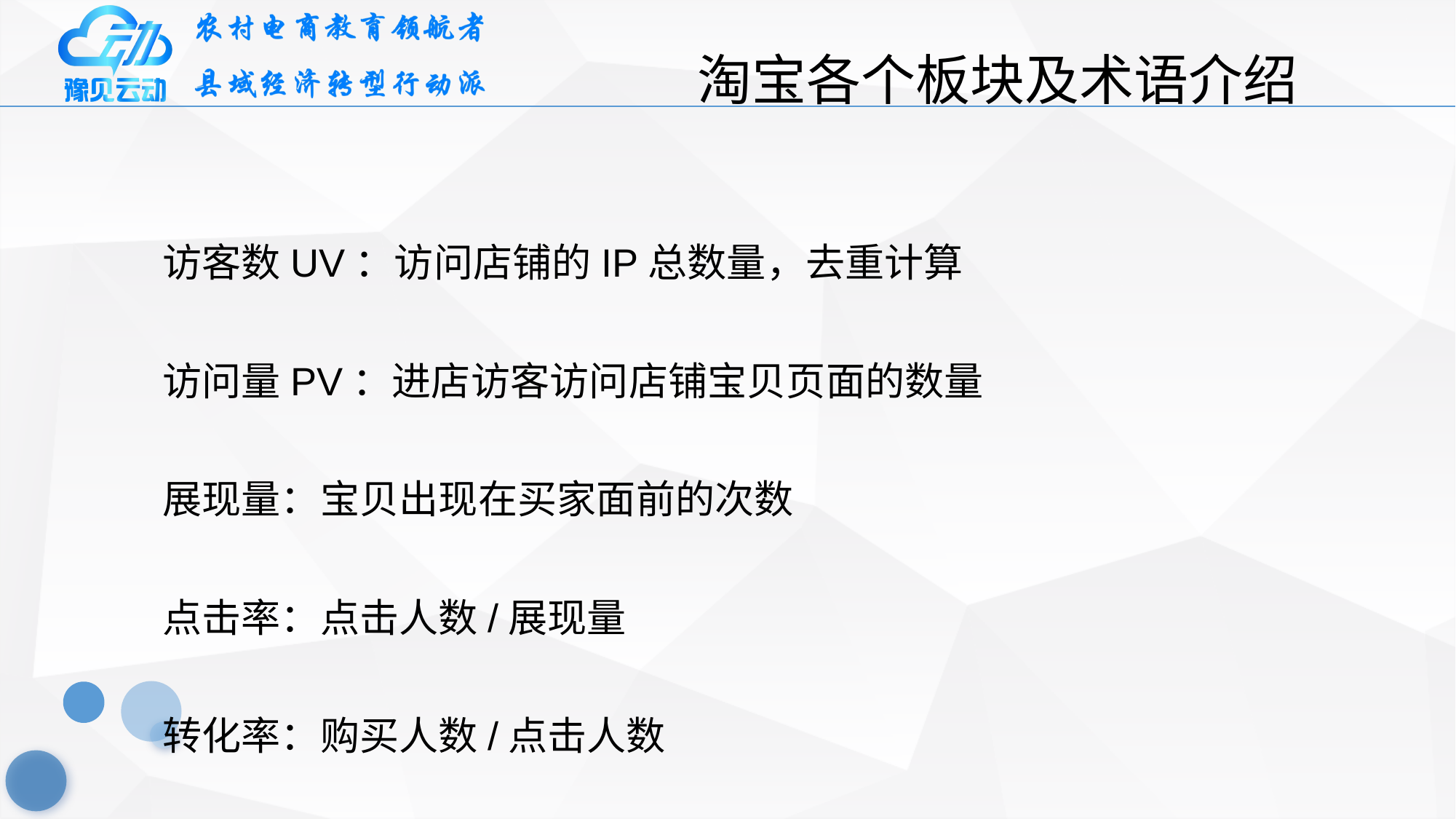

淘宝各个板块及术语介绍
访客数UV：访问店铺的IP总数量，去重计算
访问量PV：进店访客访问店铺宝贝页面的数量
展现量：宝贝出现在买家面前的次数
点击率：点击人数/展现量
转化率：购买人数/点击人数